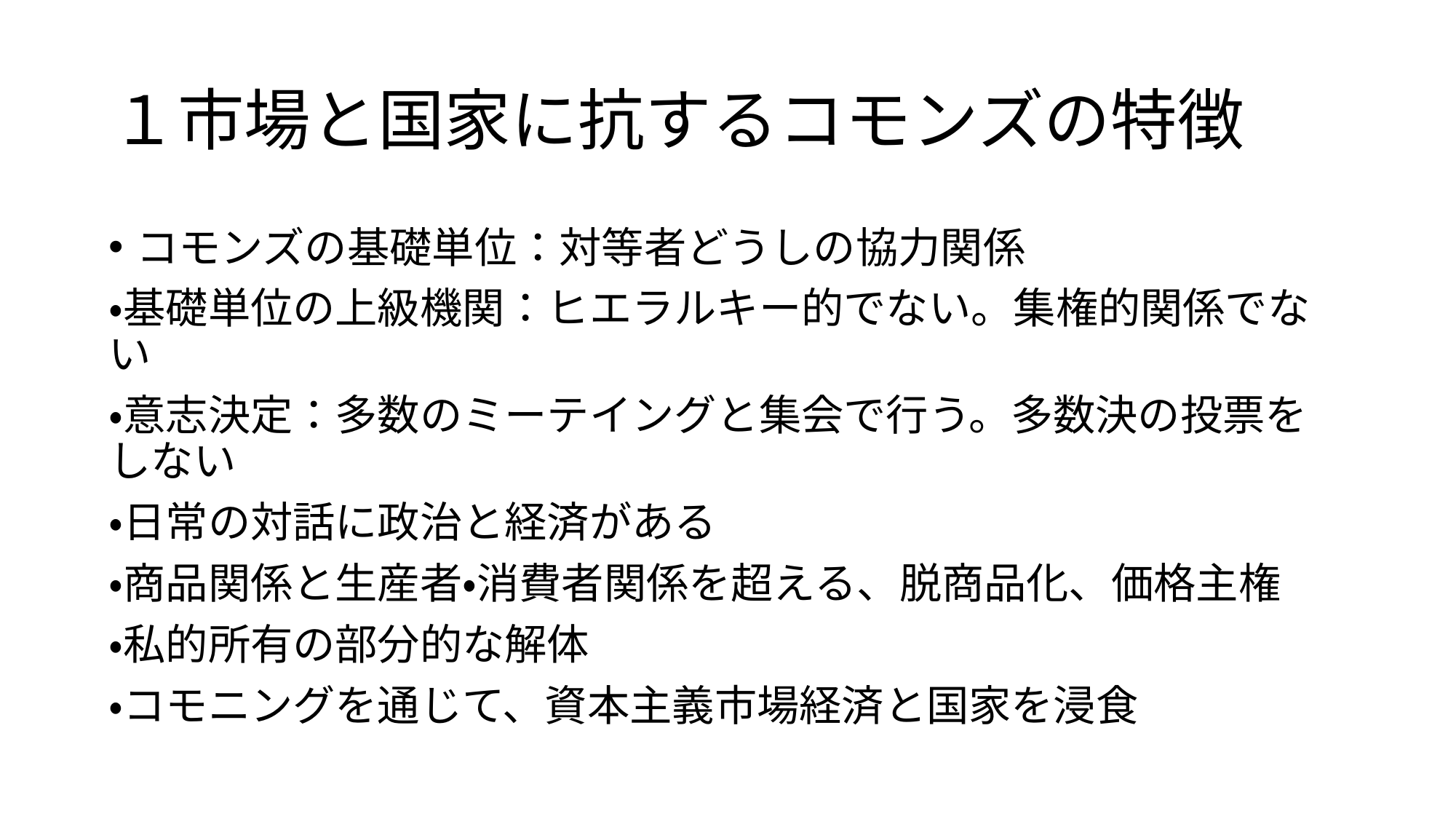

# １市場と国家に抗するコモンズの特徴
コモンズの基礎単位：対等者どうしの協力関係
・基礎単位の上級機関：ヒエラルキー的でない。集権的関係でない
・意志決定：多数のミーテイングと集会で行う。多数決の投票をしない
・日常の対話に政治と経済がある
・商品関係と生産者・消費者関係を超える、脱商品化、価格主権
・私的所有の部分的な解体
・コモニングを通じて、資本主義市場経済と国家を浸食